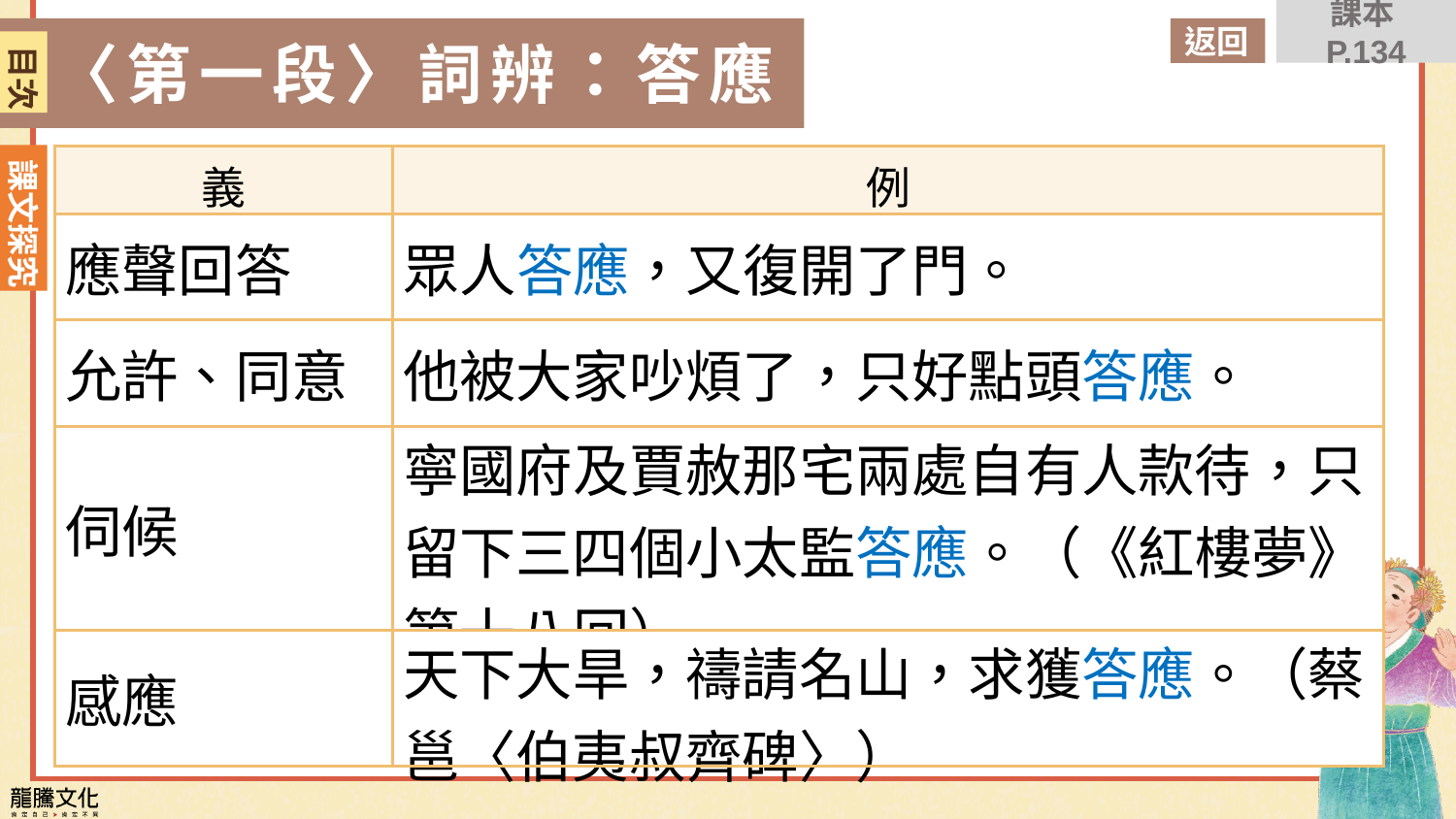

課本P.134
目次

返回
〈第一段〉詞辨：答應
目次
| 義 | 例 |
| --- | --- |
| 應聲回答 | 眾人答應，又復開了門。 |
| 允許、同意 | 他被大家吵煩了，只好點頭答應。 |
| 伺候 | 寧國府及賈赦那宅兩處自有人款待，只留下三四個小太監答應。（《紅樓夢》第十八回） |
| 感應 | 天下大旱，禱請名山，求獲答應。（蔡邕〈伯夷叔齊碑〉） |